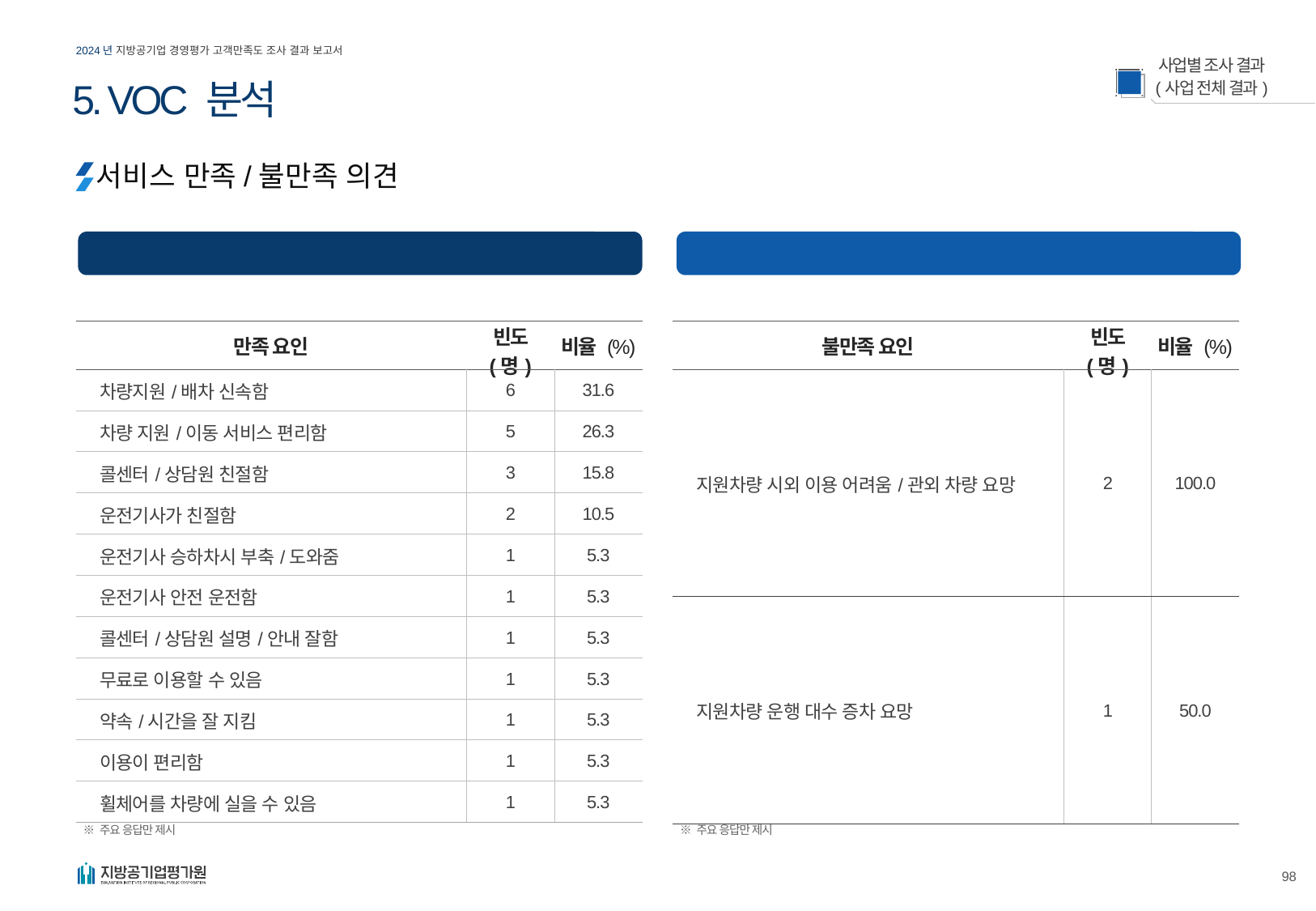

5. VOC 분석
서비스 만족/불만족 의견

서비스 만족 주요 VOC
서비스 불만족 주요 VOC
| 만족 요인 | 빈도 (명) | 비율 (%) |
| --- | --- | --- |
| 차량지원/배차 신속함 | 6 | 31.6 |
| 차량 지원/이동 서비스 편리함 | 5 | 26.3 |
| 콜센터/상담원 친절함 | 3 | 15.8 |
| 운전기사가 친절함 | 2 | 10.5 |
| 운전기사 승하차시 부축/도와줌 | 1 | 5.3 |
| 운전기사 안전 운전함 | 1 | 5.3 |
| 콜센터/상담원 설명/안내 잘함 | 1 | 5.3 |
| 무료로 이용할 수 있음 | 1 | 5.3 |
| 약속/시간을 잘 지킴 | 1 | 5.3 |
| 이용이 편리함 | 1 | 5.3 |
| 휠체어를 차량에 실을 수 있음 | 1 | 5.3 |
| 불만족 요인 | 빈도 (명) | 비율 (%) |
| --- | --- | --- |
| 지원차량 시외 이용 어려움/관외 차량 요망 | 2 | 100.0 |
| 지원차량 운행 대수 증차 요망 | 1 | 50.0 |
※ 주요 응답만 제시
※ 주요 응답만 제시